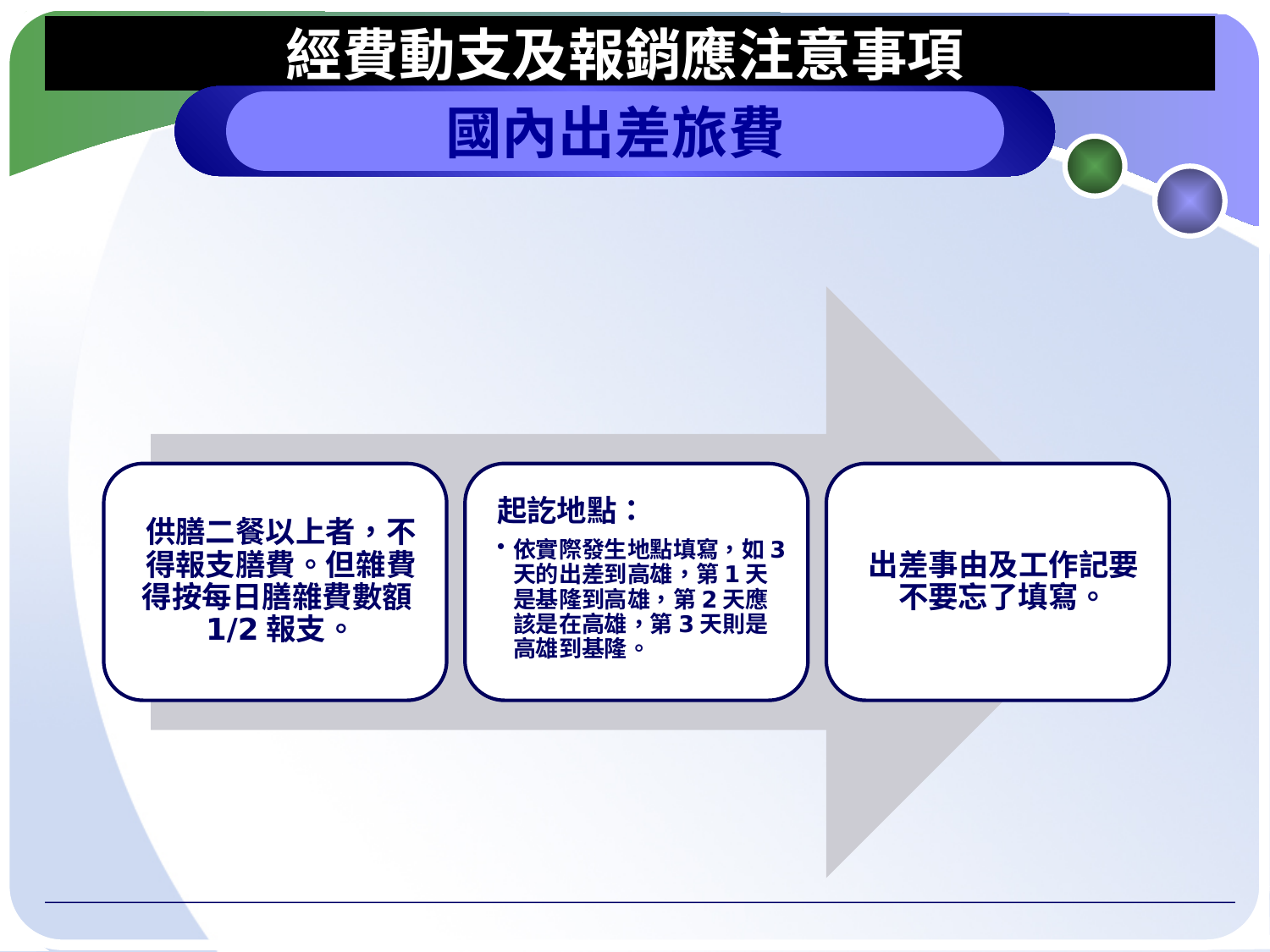

# 經費動支及報銷應注意事項

國內出差旅費
供膳二餐以上者，不得報支膳費。但雜費得按每日膳雜費數額1/2報支。
起訖地點：
依實際發生地點填寫，如3天的出差到高雄，第1天是基隆到高雄，第2天應該是在高雄，第3天則是高雄到基隆。
出差事由及工作記要不要忘了填寫。